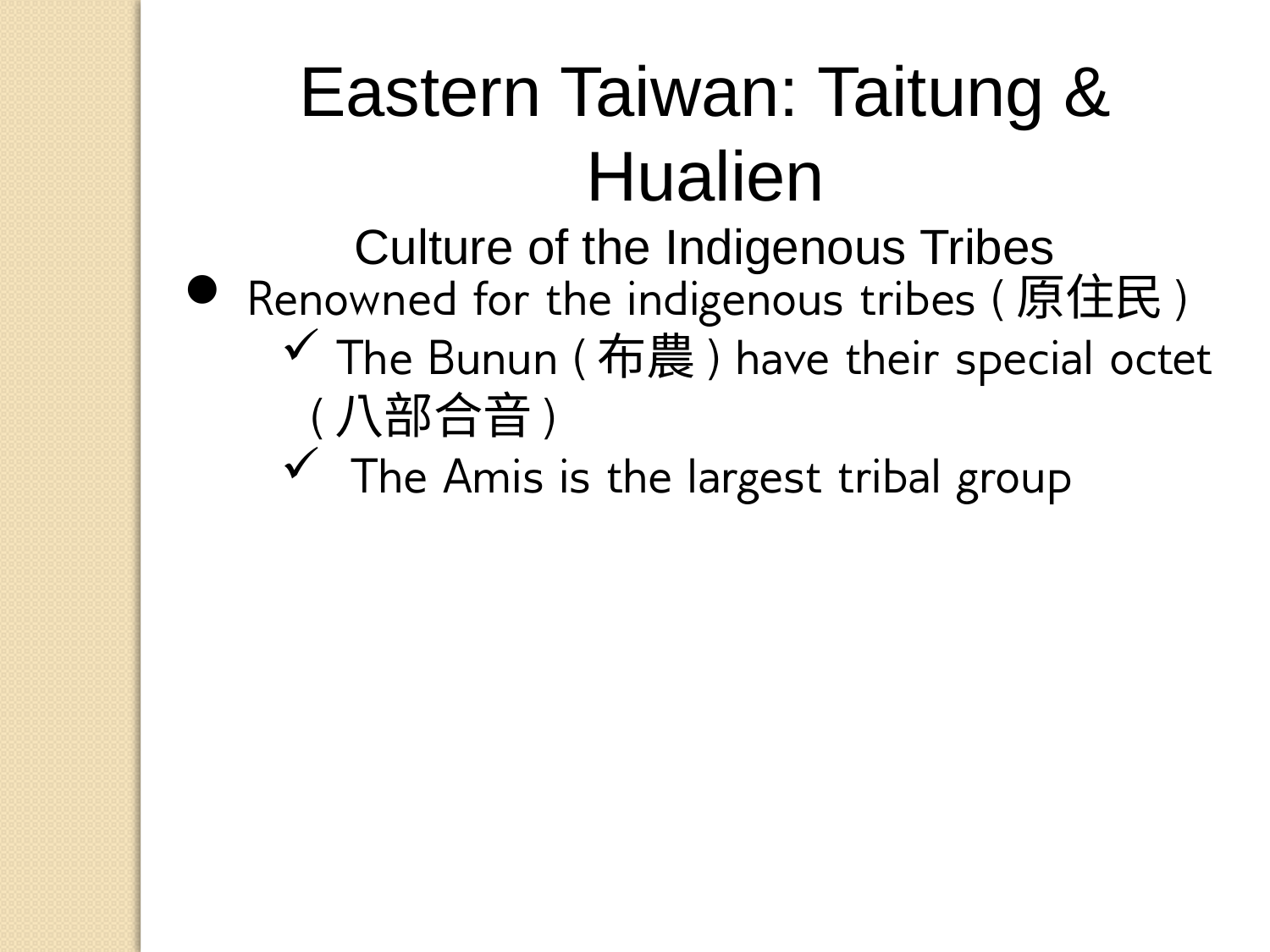

Eastern Taiwan: Taitung & Hualien
Culture of the Indigenous Tribes
 Renowned for the indigenous tribes (原住民)
 The Bunun (布農) have their special octet (八部合音)
  The Amis is the largest tribal group